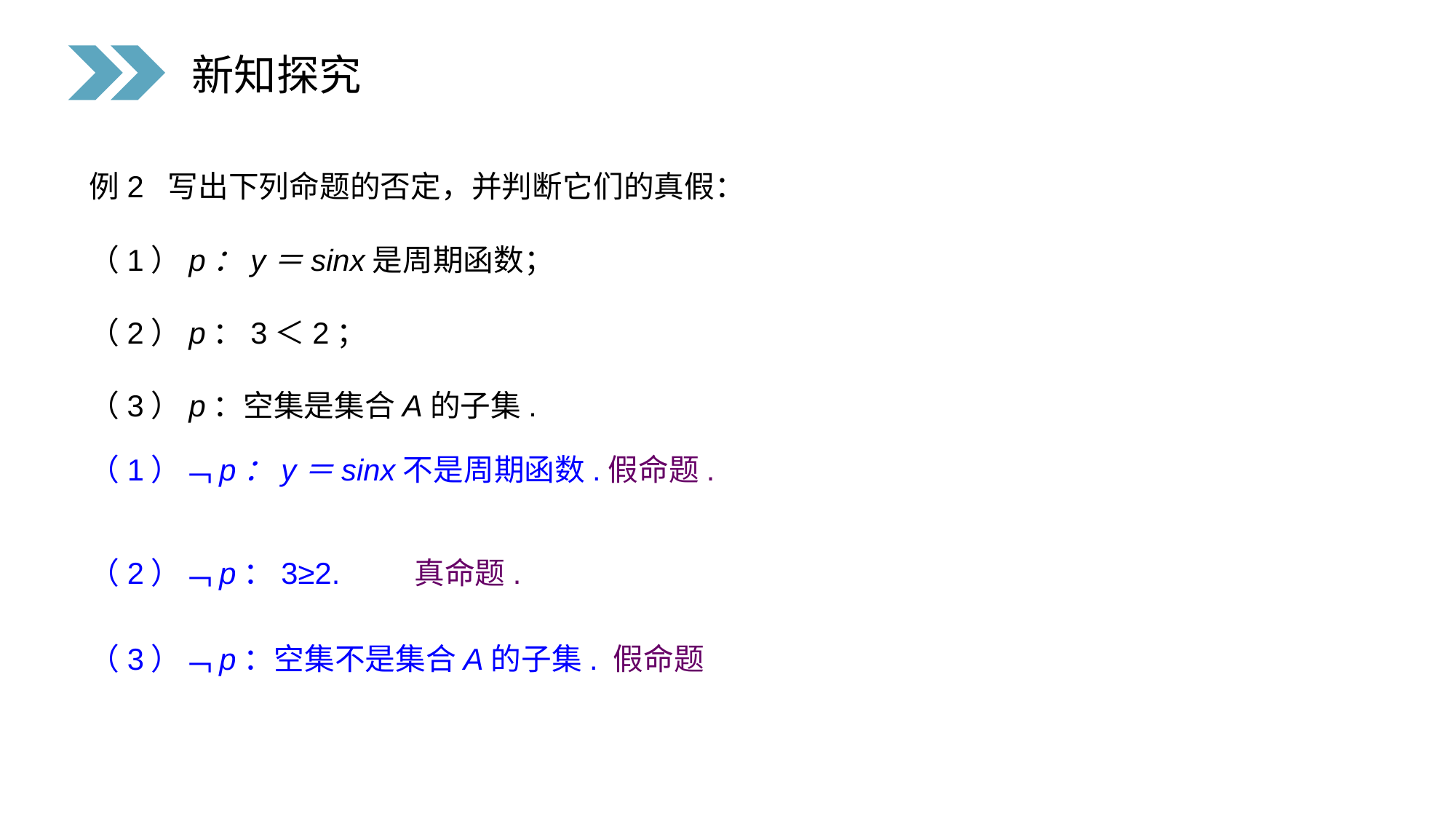

新知探究
例2  写出下列命题的否定，并判断它们的真假：
（1）p：y＝sinx是周期函数；
（2）p：3＜2；
（3）p：空集是集合A的子集.
（1）﹁p：y＝sinx不是周期函数.假命题.
（2）﹁p：3≥2.        真命题.
（3）﹁p：空集不是集合A的子集. 假命题